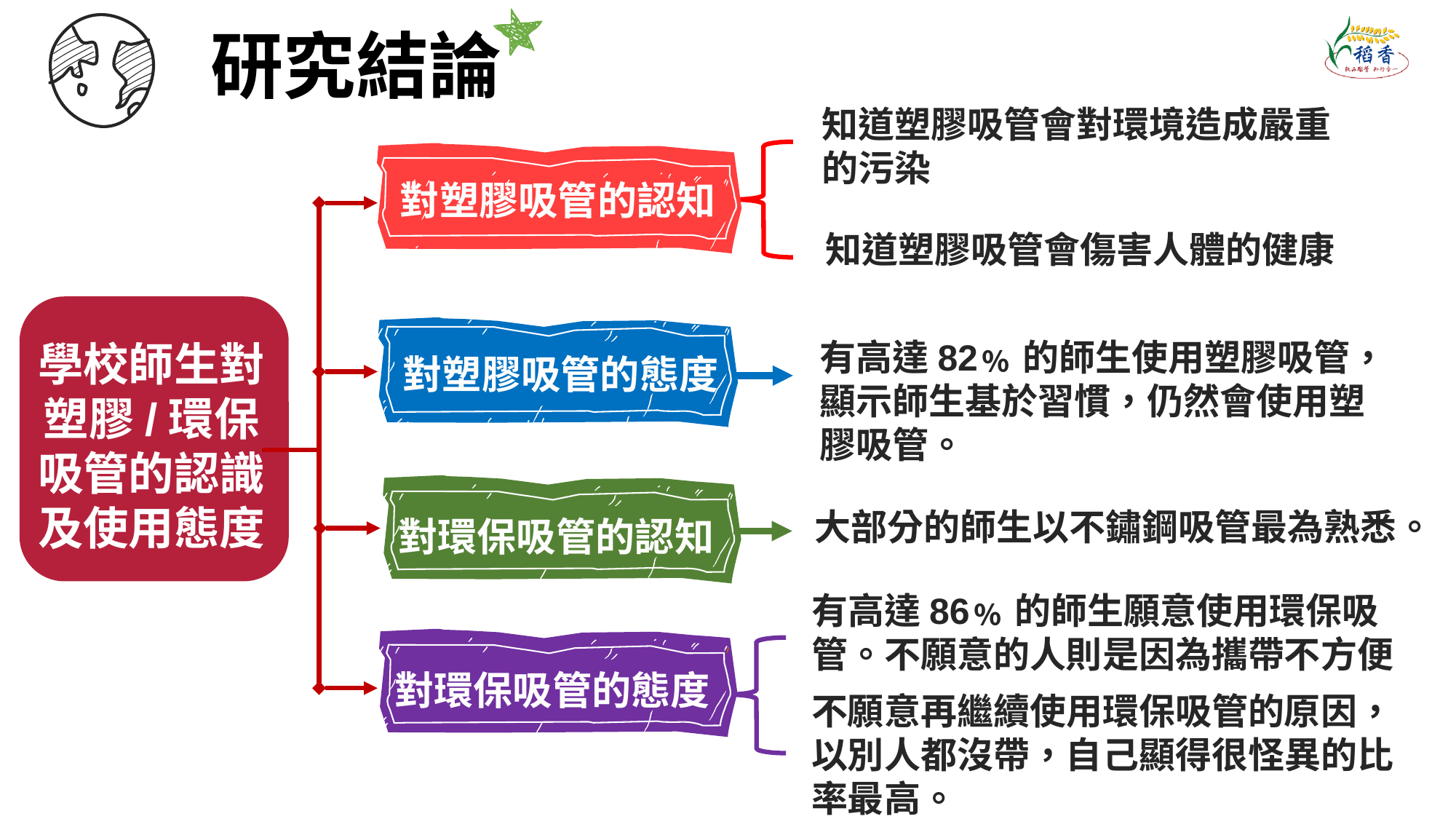

研究結論

知道塑膠吸管會對環境造成嚴重的污染

對塑膠吸管的認知

知道塑膠吸管會傷害人體的健康

對塑膠吸管的態度
有高達82﹪的師生使用塑膠吸管，顯示師生基於習慣，仍然會使用塑膠吸管。
學校師生對塑膠/環保
吸管的認識及使用態度

對環保吸管的認知
大部分的師生以不鏽鋼吸管最為熟悉。
有高達86﹪的師生願意使用環保吸管。不願意的人則是因為攜帶不方便

對環保吸管的態度

不願意再繼續使用環保吸管的原因，以別人都沒帶，自己顯得很怪異的比率最高。